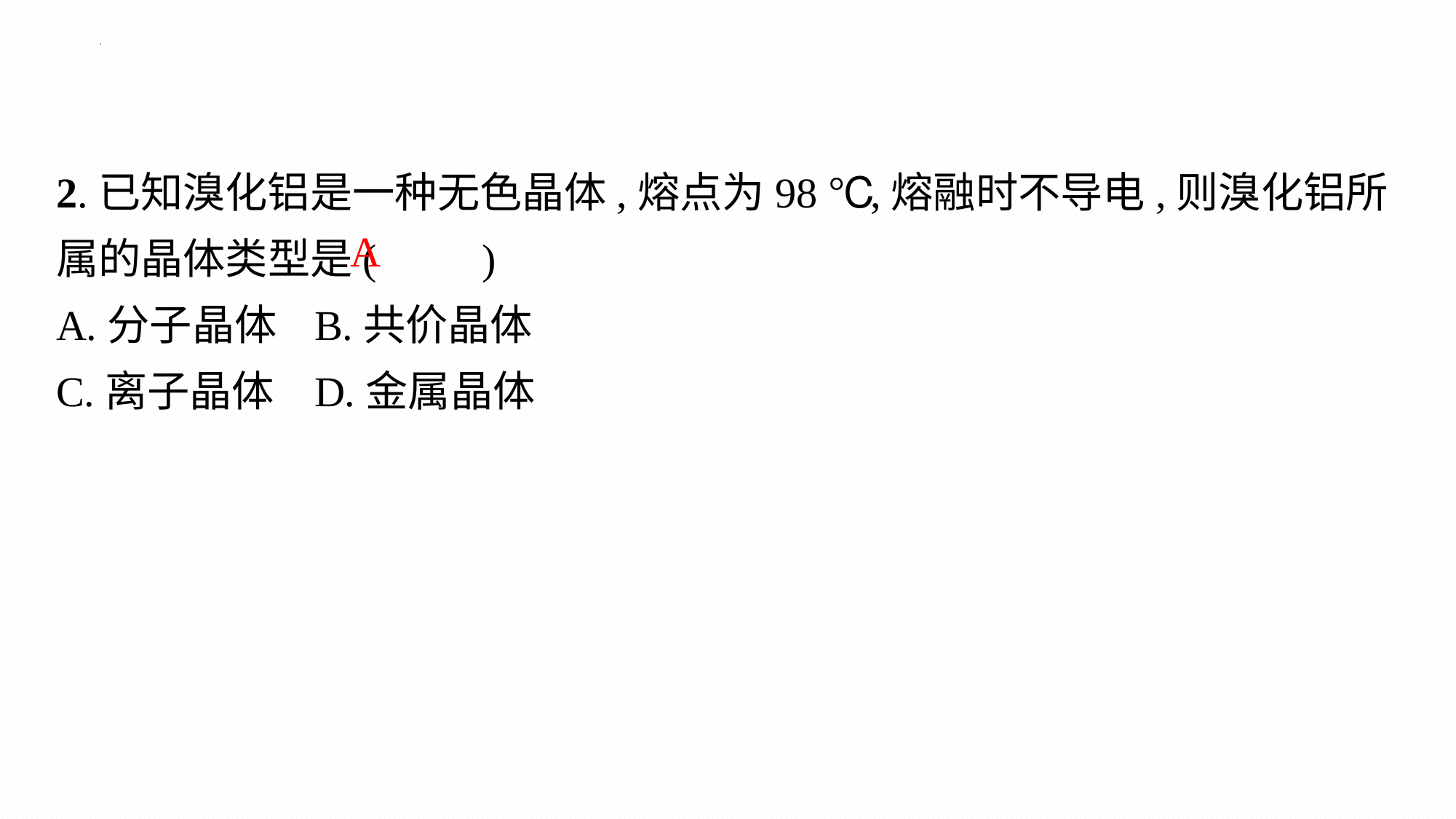

2.已知溴化铝是一种无色晶体,熔点为98 ℃,熔融时不导电,则溴化铝所属的晶体类型是(　　)
A.分子晶体	B.共价晶体
C.离子晶体	D.金属晶体
A